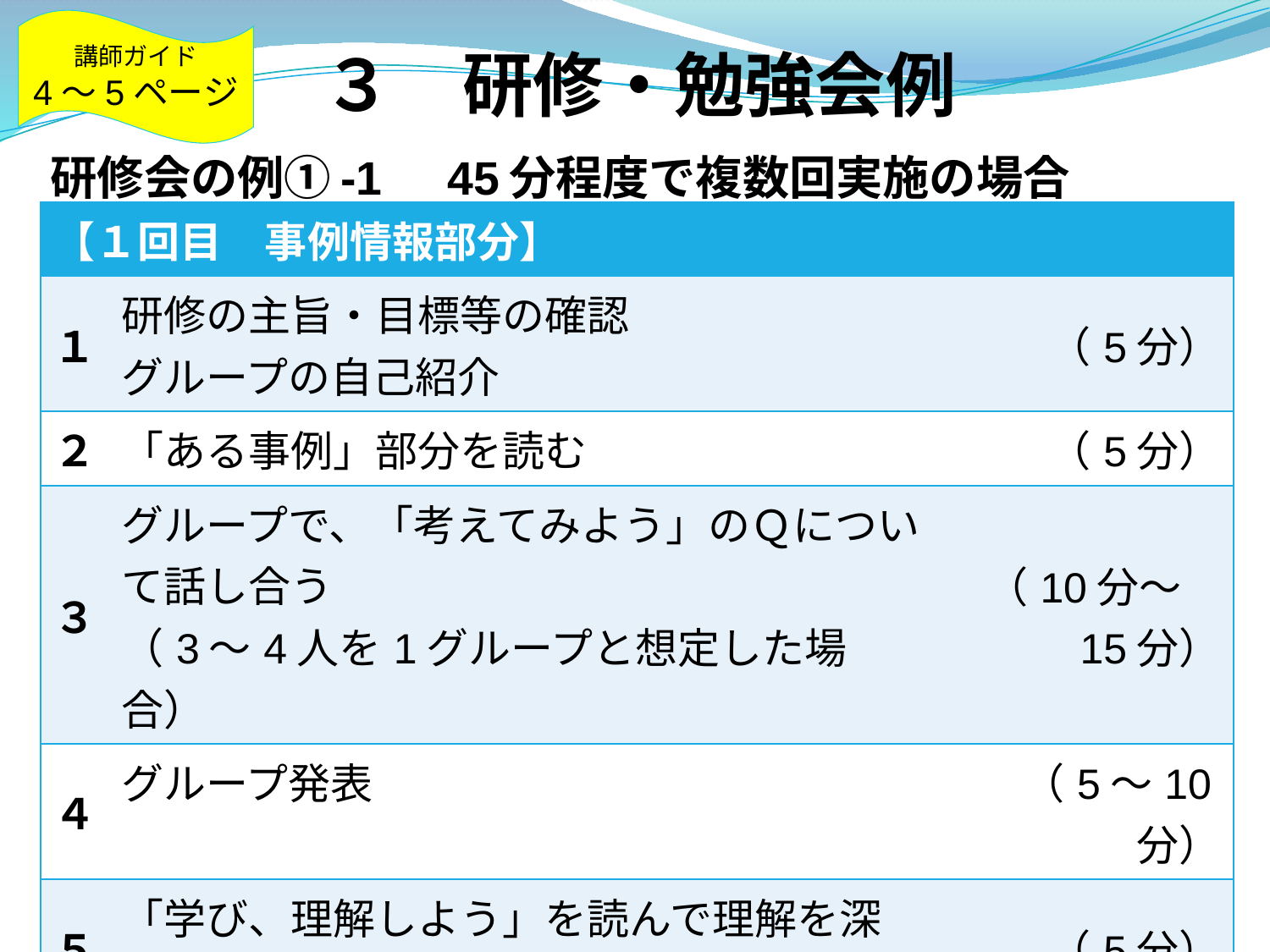

講師ガイド
4～5ページ
３　研修・勉強会例
# 研修会の例①-1　45分程度で複数回実施の場合
| 【１回目　事例情報部分】 |  |  |
| --- | --- | --- |
| １ | 研修の主旨・目標等の確認 グループの自己紹介 | （5分） |
| ２ | 「ある事例」部分を読む | （5分） |
| ３ | グループで、「考えてみよう」のＱについて話し合う （3～4人を1グループと想定した場合） | （10分～ 15分） |
| ４ | グループ発表 | （5～10分） |
| ５ | 「学び、理解しよう」を読んで理解を深める | （5分） |
| ６ | 「事例のその後」を読んで、 「ある事例」「事例のその後」の解説を行う | （5分） |
| ７ | 学んだこと、感じたことを話し合って共有したり、アンケートに書いてまとめたりする | （5分） |
6